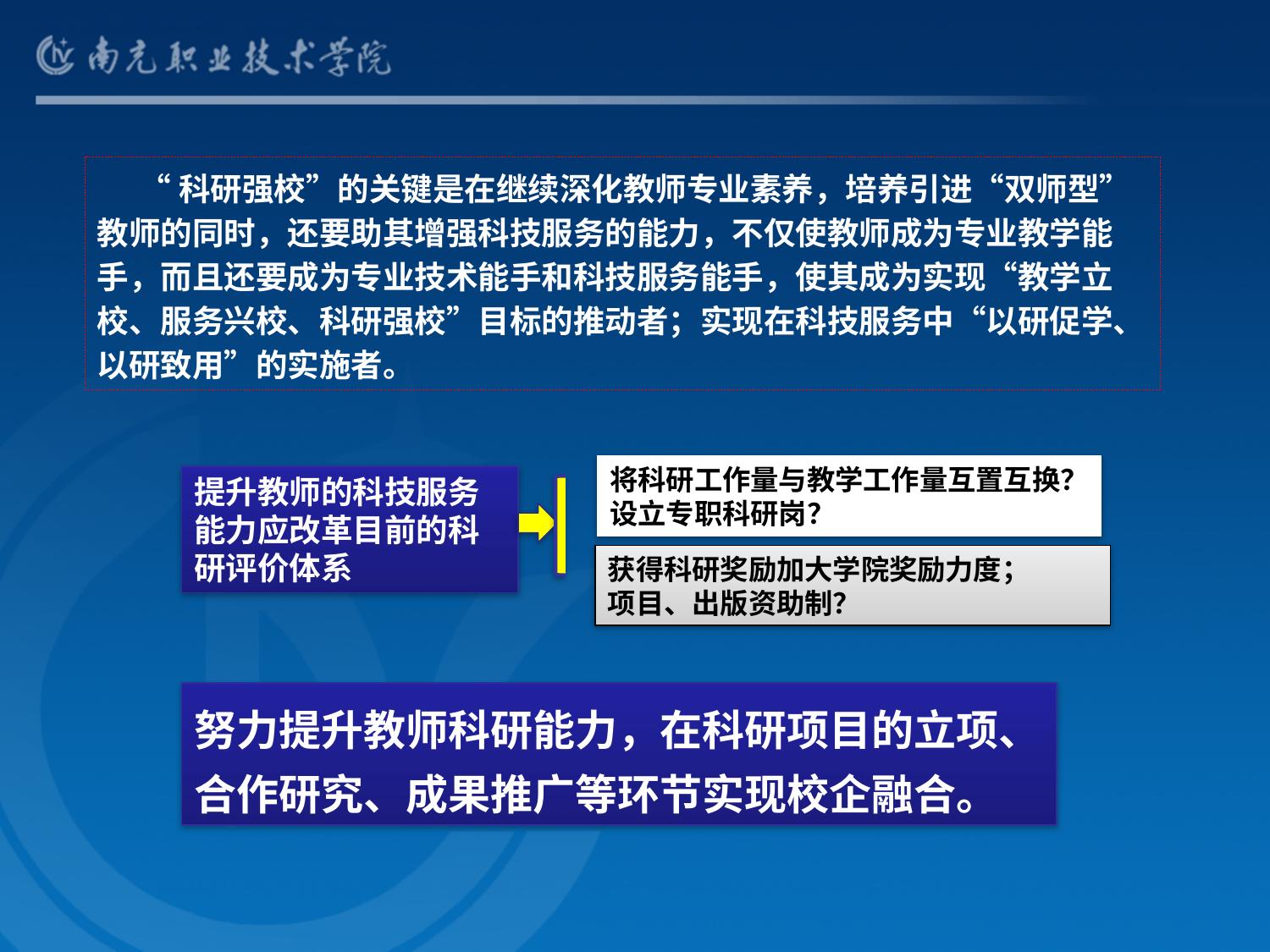

“科研强校”的关键是在继续深化教师专业素养，培养引进“双师型”教师的同时，还要助其增强科技服务的能力，不仅使教师成为专业教学能手，而且还要成为专业技术能手和科技服务能手，使其成为实现“教学立校、服务兴校、科研强校”目标的推动者；实现在科技服务中“以研促学、以研致用”的实施者。
将科研工作量与教学工作量互置互换？
设立专职科研岗？
提升教师的科技服务能力应改革目前的科研评价体系

获得科研奖励加大学院奖励力度；
项目、出版资助制？
努力提升教师科研能力，在科研项目的立项、合作研究、成果推广等环节实现校企融合。